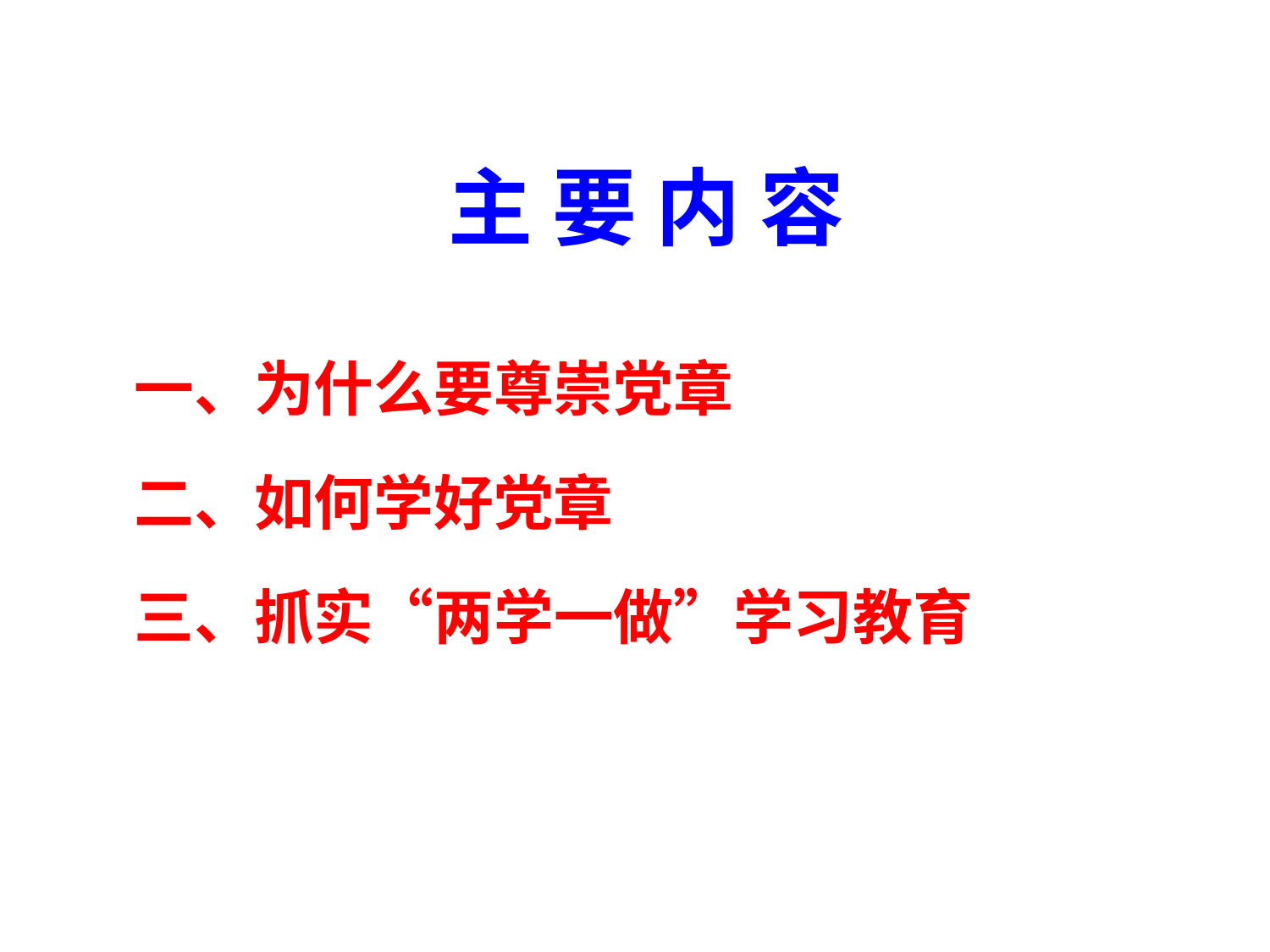

主 要 内 容
一、为什么要尊崇党章
二、如何学好党章
三、抓实“两学一做”学习教育